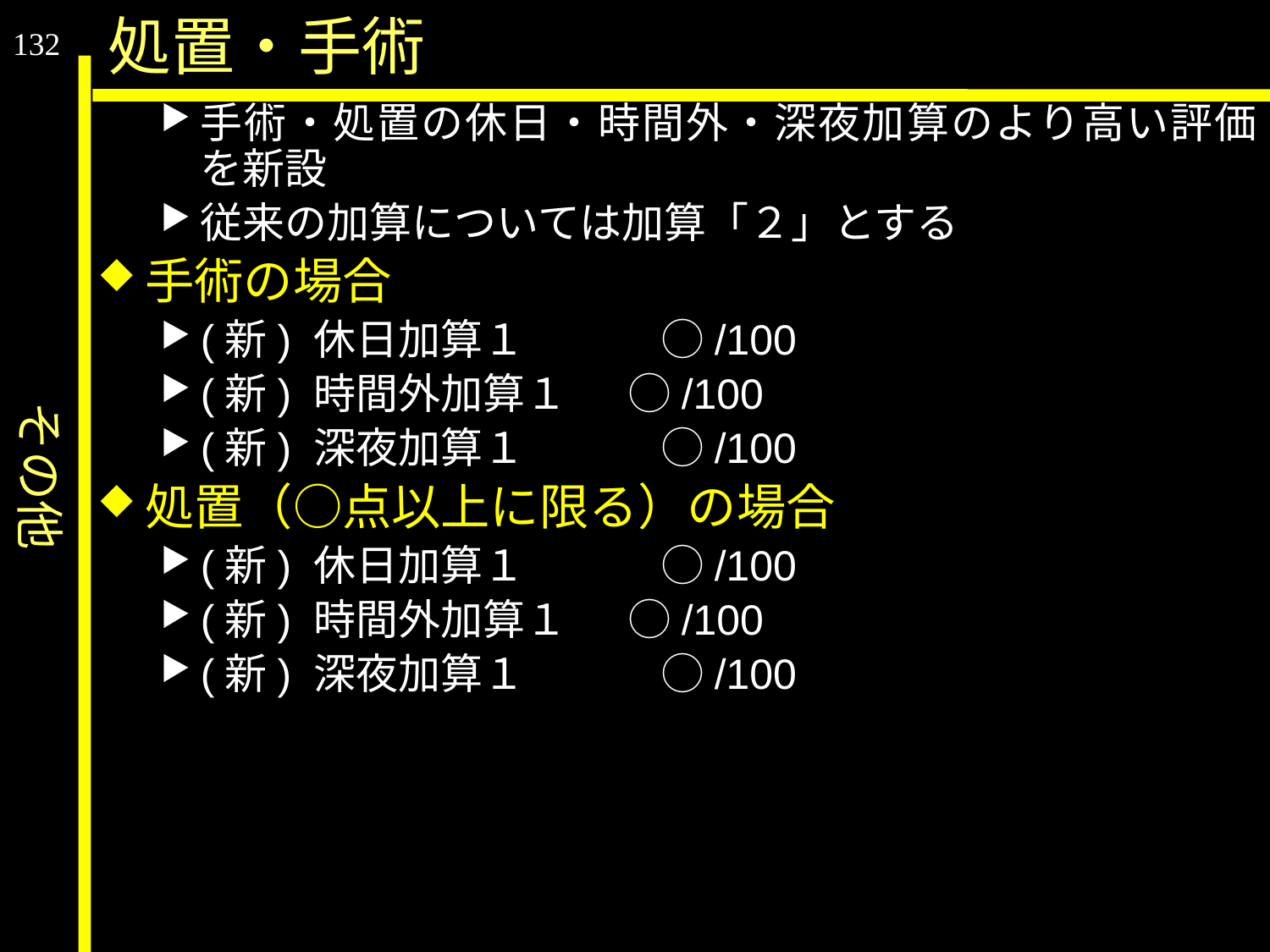

その他
処置・手術
132

手術・処置の休日・時間外・深夜加算のより高い評価を新設
従来の加算については加算「２」とする
手術の場合
(新) 休日加算１　　　 ◯/100
(新) 時間外加算１ 　 ◯/100
(新) 深夜加算１ 　　　◯/100
処置（○点以上に限る）の場合
(新) 休日加算１ 　　　◯/100
(新) 時間外加算１ 　 ◯/100
(新) 深夜加算１ 　　　◯/100